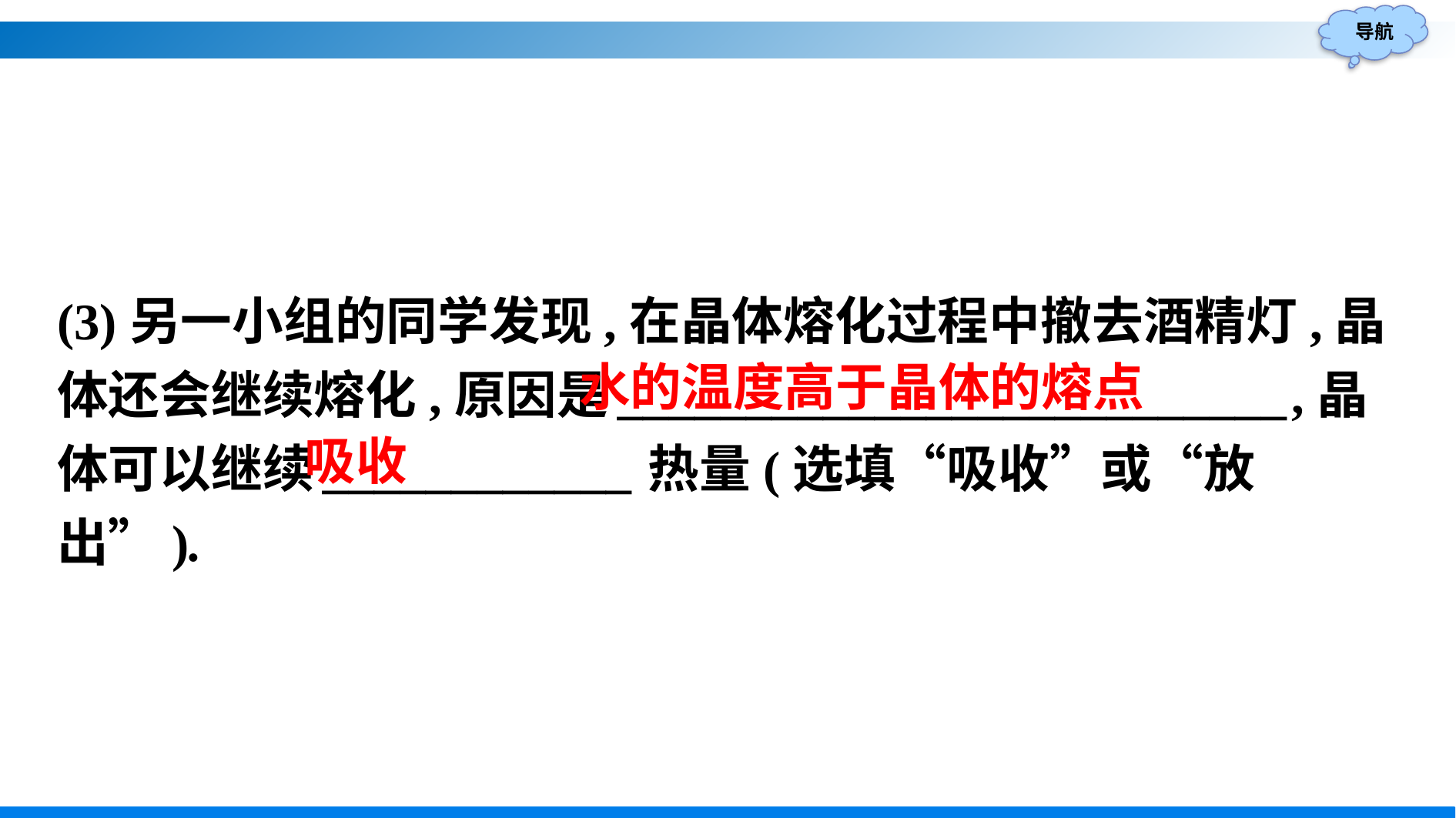

(3)另一小组的同学发现,在晶体熔化过程中撤去酒精灯,晶体还会继续熔化,原因是__________________________,晶体可以继续____________热量(选填“吸收”或“放出”).
水的温度高于晶体的熔点
吸收